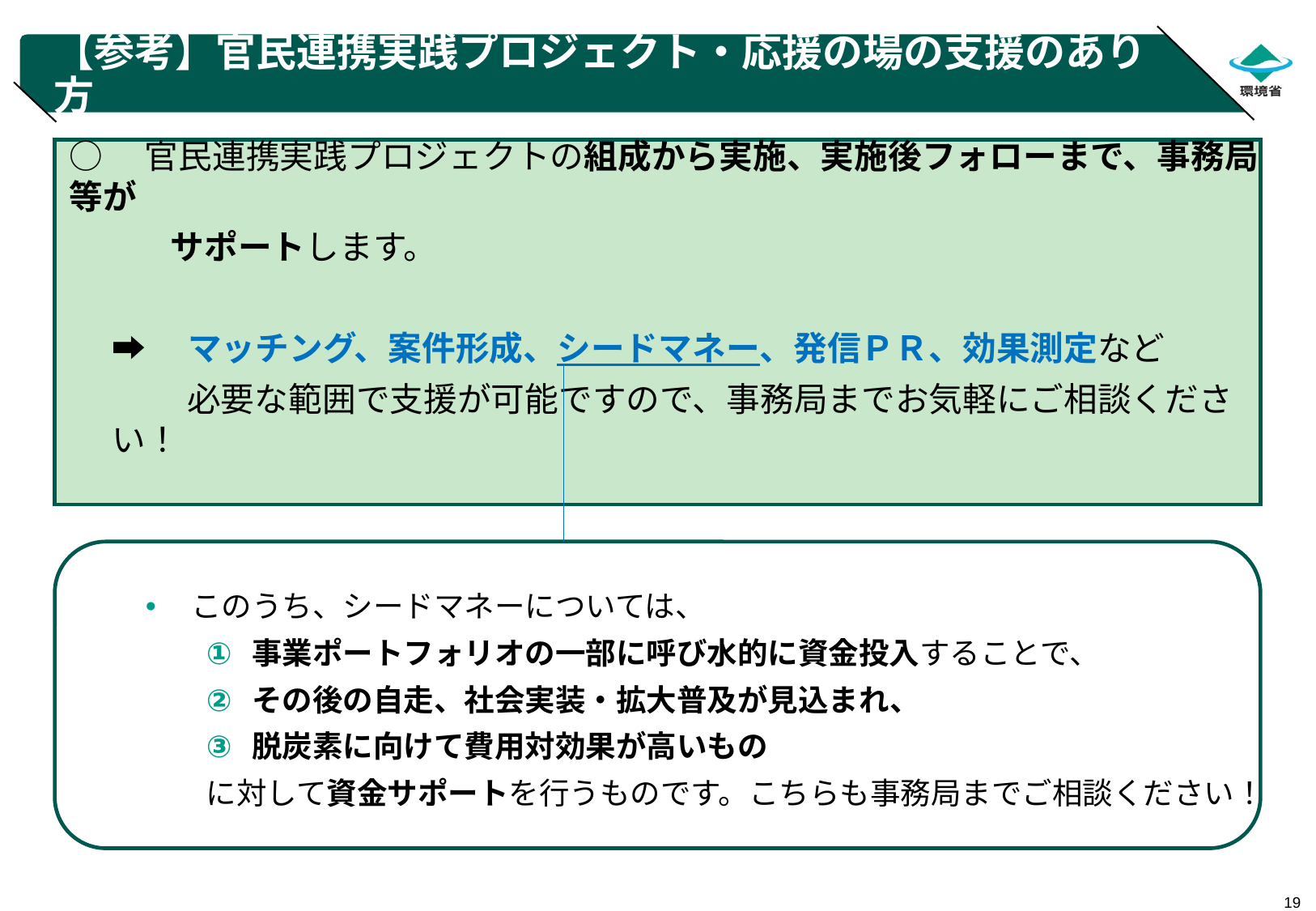

# 【参考】官民連携実践プロジェクト・応援の場の支援のあり方
○　官民連携実践プロジェクトの組成から実施、実施後フォローまで、事務局等が
　　　サポートします。

➡　マッチング、案件形成、シードマネー、発信ＰＲ、効果測定など
　 　必要な範囲で支援が可能ですので、事務局までお気軽にご相談ください！

このうち、シードマネーについては、
事業ポートフォリオの一部に呼び水的に資金投入することで、
その後の自走、社会実装・拡大普及が見込まれ、
脱炭素に向けて費用対効果が高いもの
　　に対して資金サポートを行うものです。こちらも事務局までご相談ください！